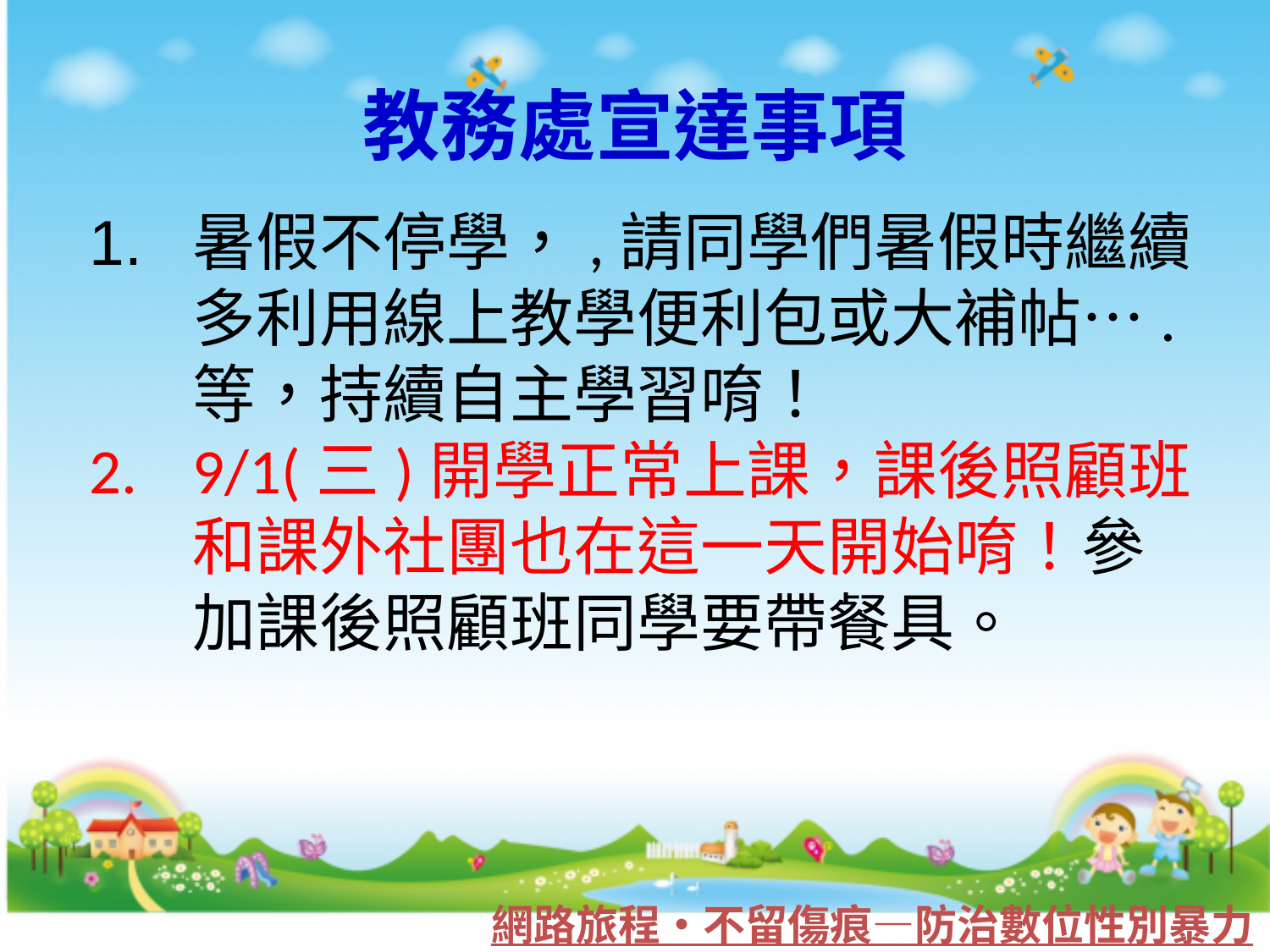

教務處宣達事項
暑假不停學，,請同學們暑假時繼續多利用線上教學便利包或大補帖….等，持續自主學習唷！
9/1(三)開學正常上課，課後照顧班和課外社團也在這一天開始唷！參加課後照顧班同學要帶餐具。
網路旅程‧不留傷痕—防治數位性別暴力